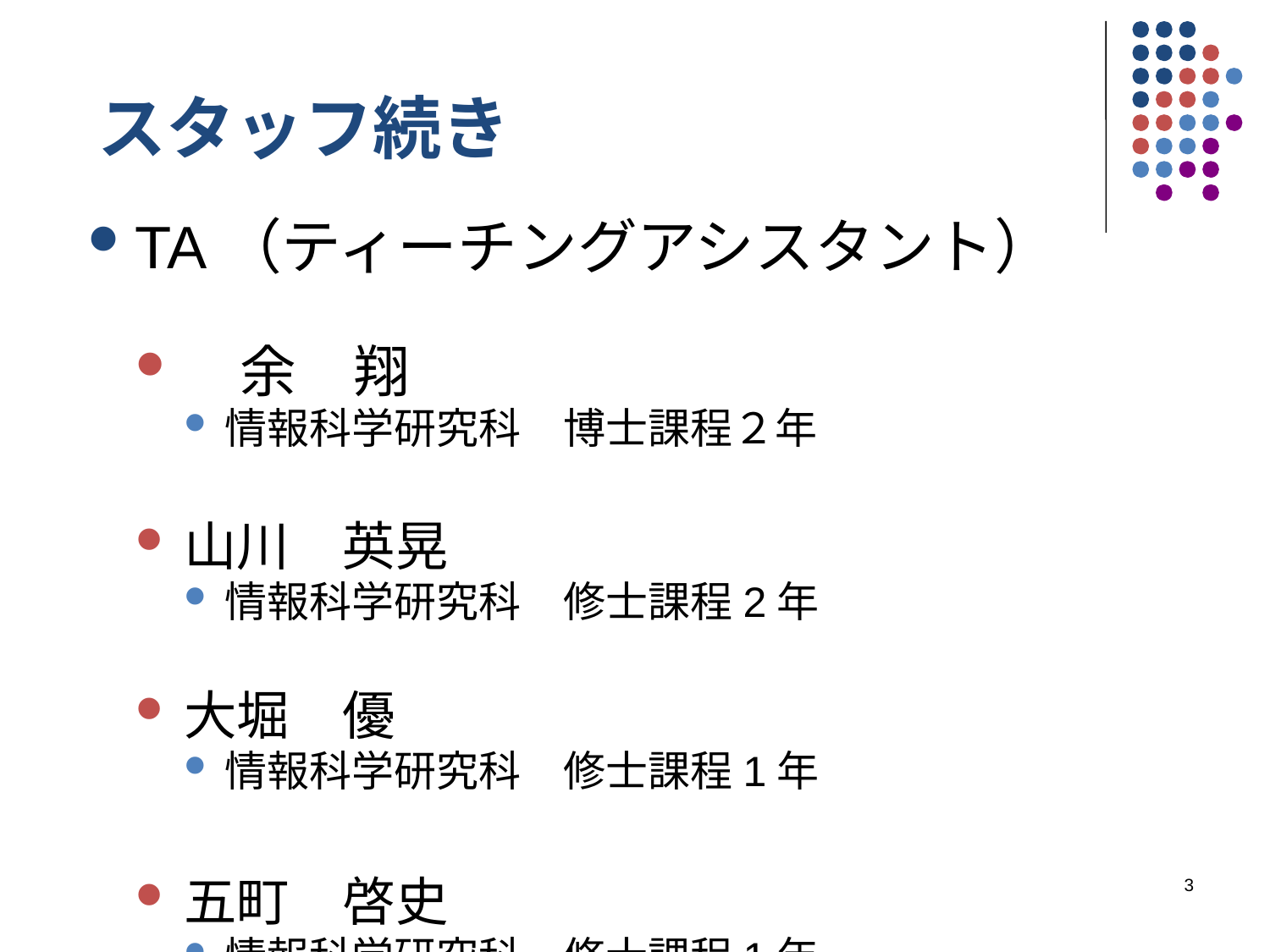

スタッフ続き
TA（ティーチングアシスタント）
　余　翔
情報科学研究科　博士課程２年

山川　英晃
情報科学研究科　修士課程2年

大堀　優
情報科学研究科　修士課程1年

五町　啓史
情報科学研究科　修士課程1年

3